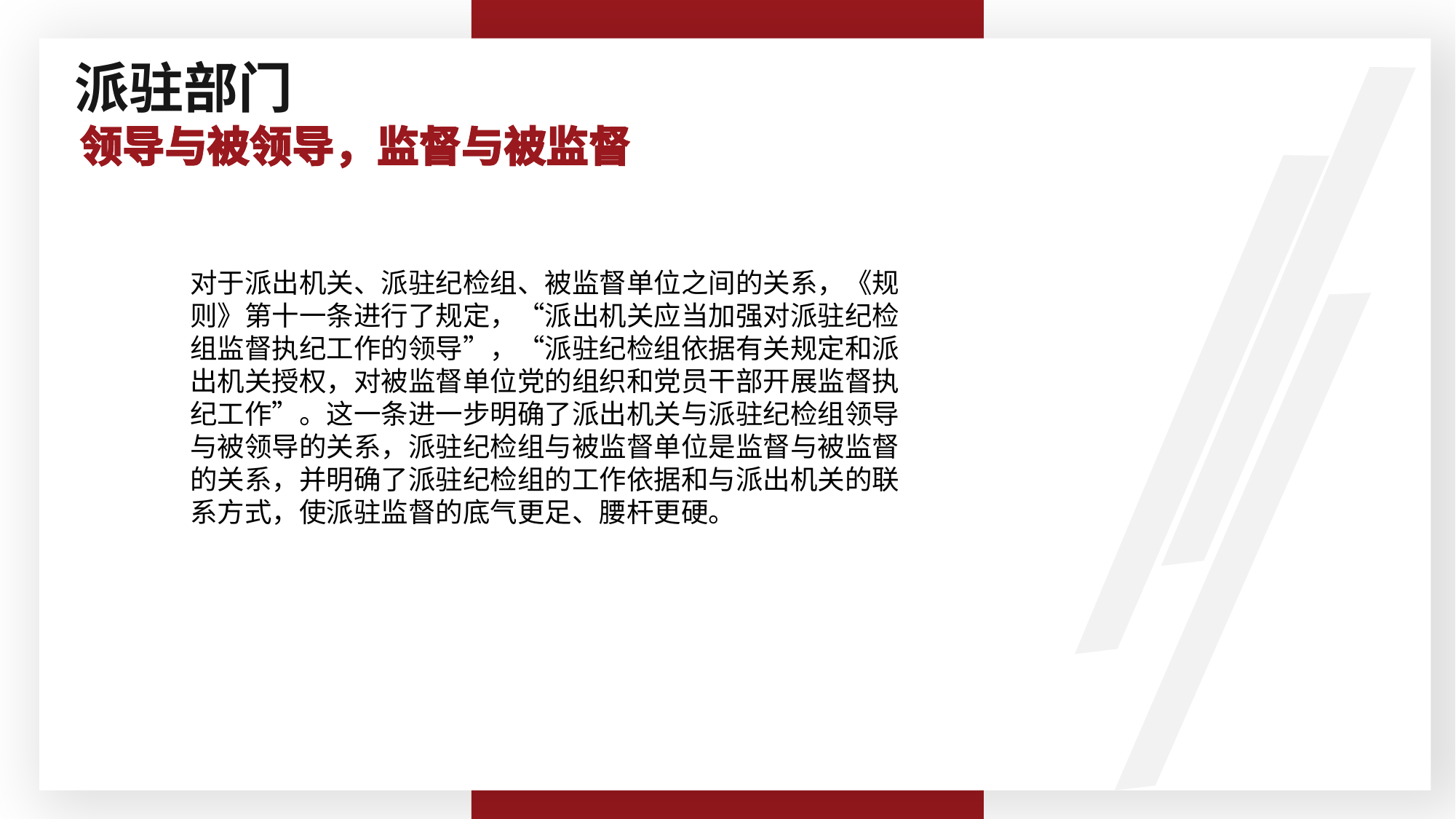

派驻部门
领导与被领导，监督与被监督

对于派出机关、派驻纪检组、被监督单位之间的关系，《规则》第十一条进行了规定，“派出机关应当加强对派驻纪检组监督执纪工作的领导”，“派驻纪检组依据有关规定和派出机关授权，对被监督单位党的组织和党员干部开展监督执纪工作”。这一条进一步明确了派出机关与派驻纪检组领导与被领导的关系，派驻纪检组与被监督单位是监督与被监督的关系，并明确了派驻纪检组的工作依据和与派出机关的联系方式，使派驻监督的底气更足、腰杆更硬。